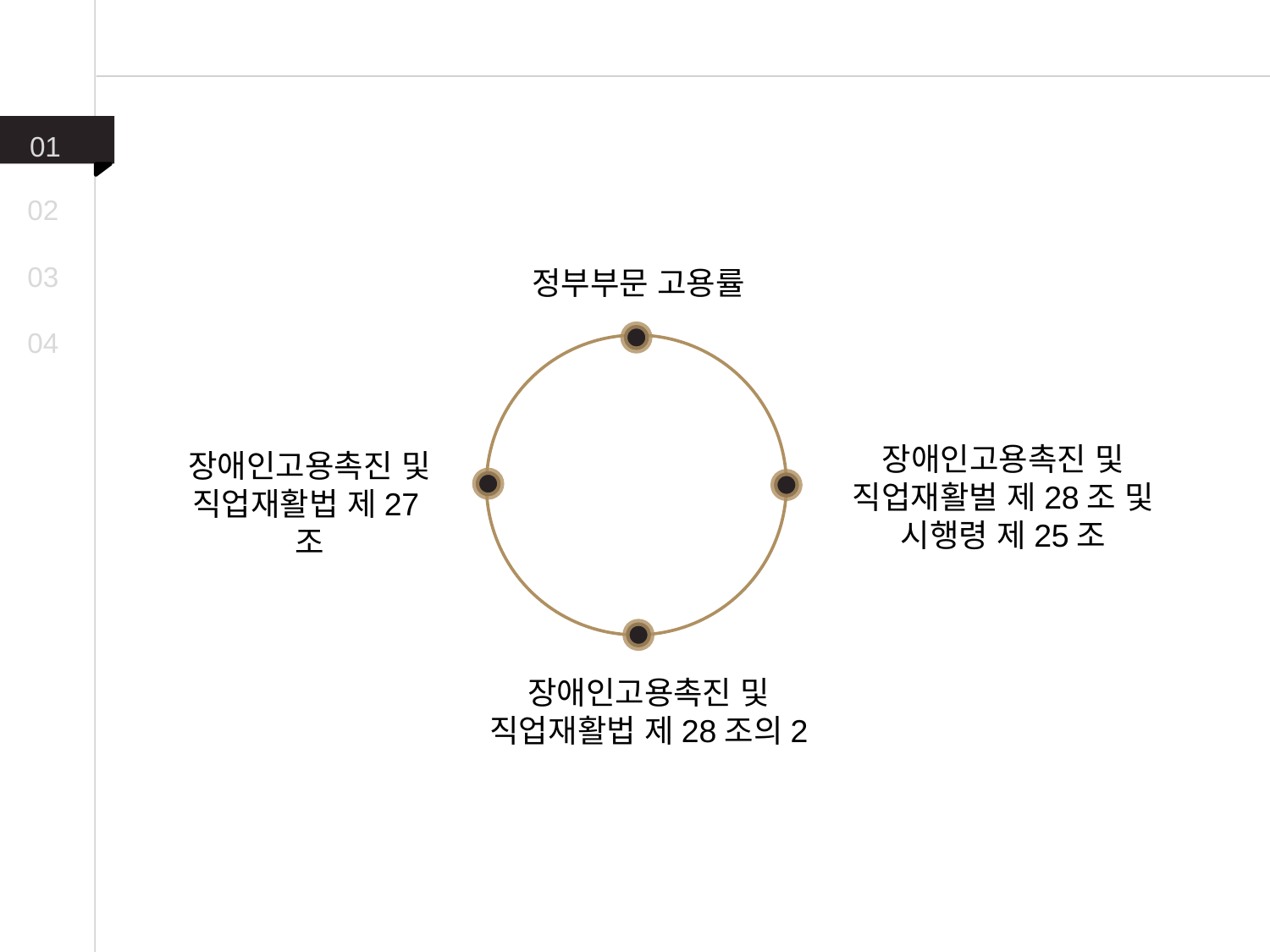

01

02
03
정부부문 고용률
04

장애인고용촉진 및 직업재활벌 제28조 및 시행령 제25조
장애인고용촉진 및 직업재활법 제27조

장애인고용촉진 및 직업재활법 제28조의2